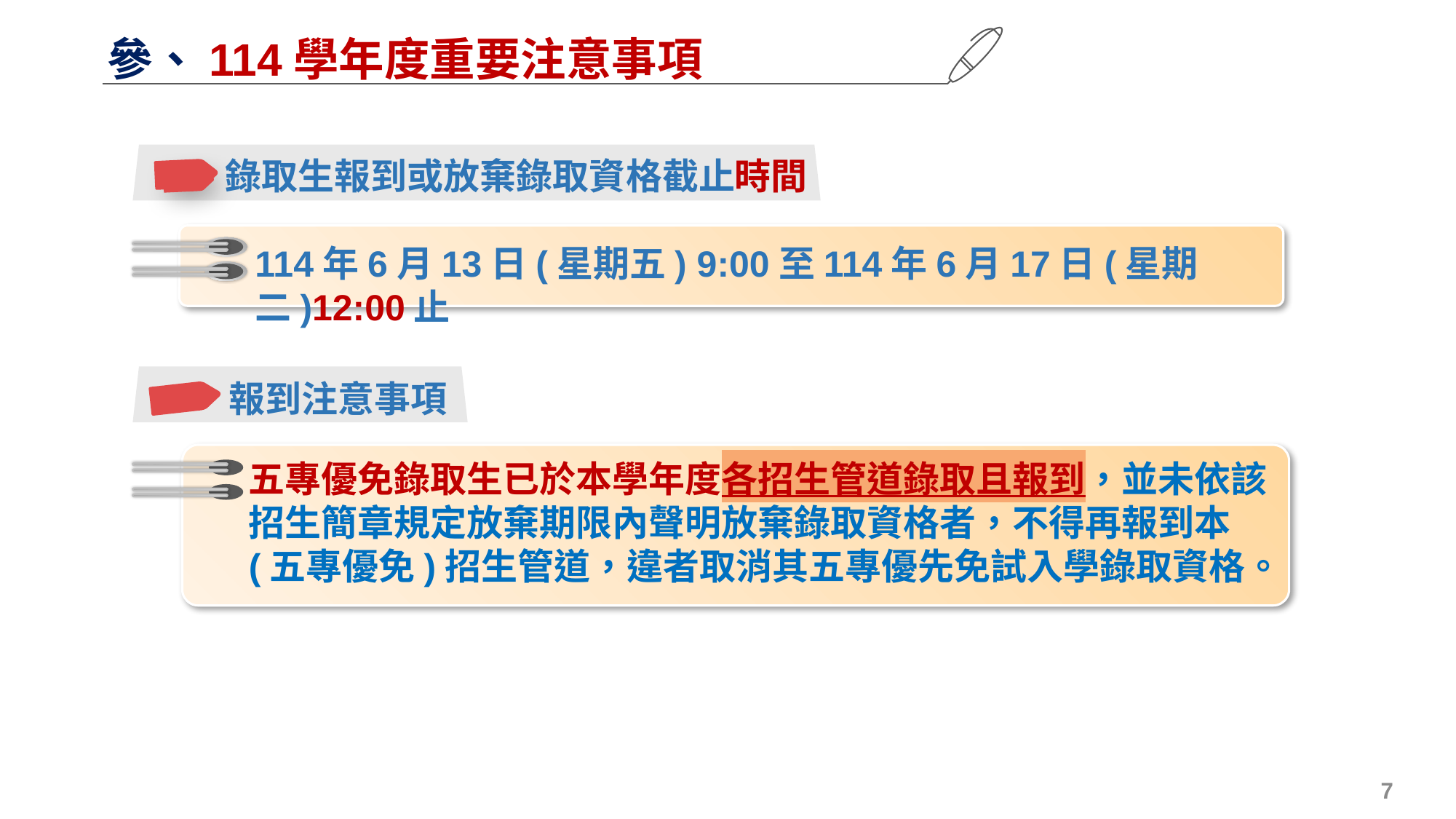

參、114學年度重要注意事項

錄取生報到或放棄錄取資格截止時間

114年6月13日(星期五) 9:00至114年6月17日(星期二)12:00止

報到注意事項

五專優免錄取生已於本學年度各招生管道錄取且報到，並未依該招生簡章規定放棄期限內聲明放棄錄取資格者，不得再報到本(五專優免)招生管道，違者取消其五專優先免試入學錄取資格。

7